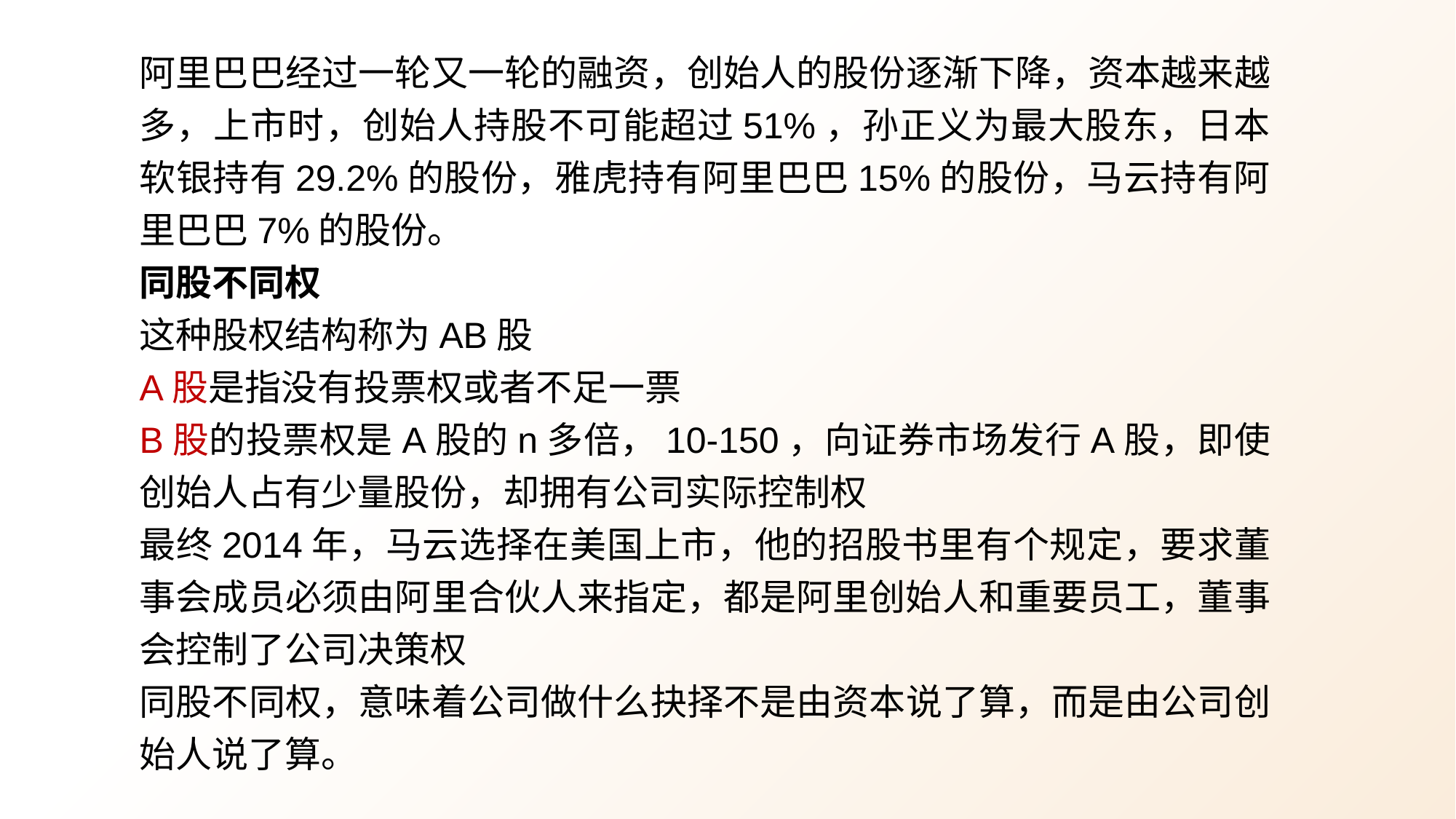

阿里巴巴经过一轮又一轮的融资，创始人的股份逐渐下降，资本越来越多，上市时，创始人持股不可能超过51%，孙正义为最大股东，日本软银持有29.2%的股份，雅虎持有阿里巴巴15%的股份，马云持有阿里巴巴7%的股份。
同股不同权
这种股权结构称为AB股
A股是指没有投票权或者不足一票
B股的投票权是A股的n多倍，10-150，向证券市场发行A股，即使创始人占有少量股份，却拥有公司实际控制权
最终2014年，马云选择在美国上市，他的招股书里有个规定，要求董事会成员必须由阿里合伙人来指定，都是阿里创始人和重要员工，董事会控制了公司决策权
同股不同权，意味着公司做什么抉择不是由资本说了算，而是由公司创始人说了算。